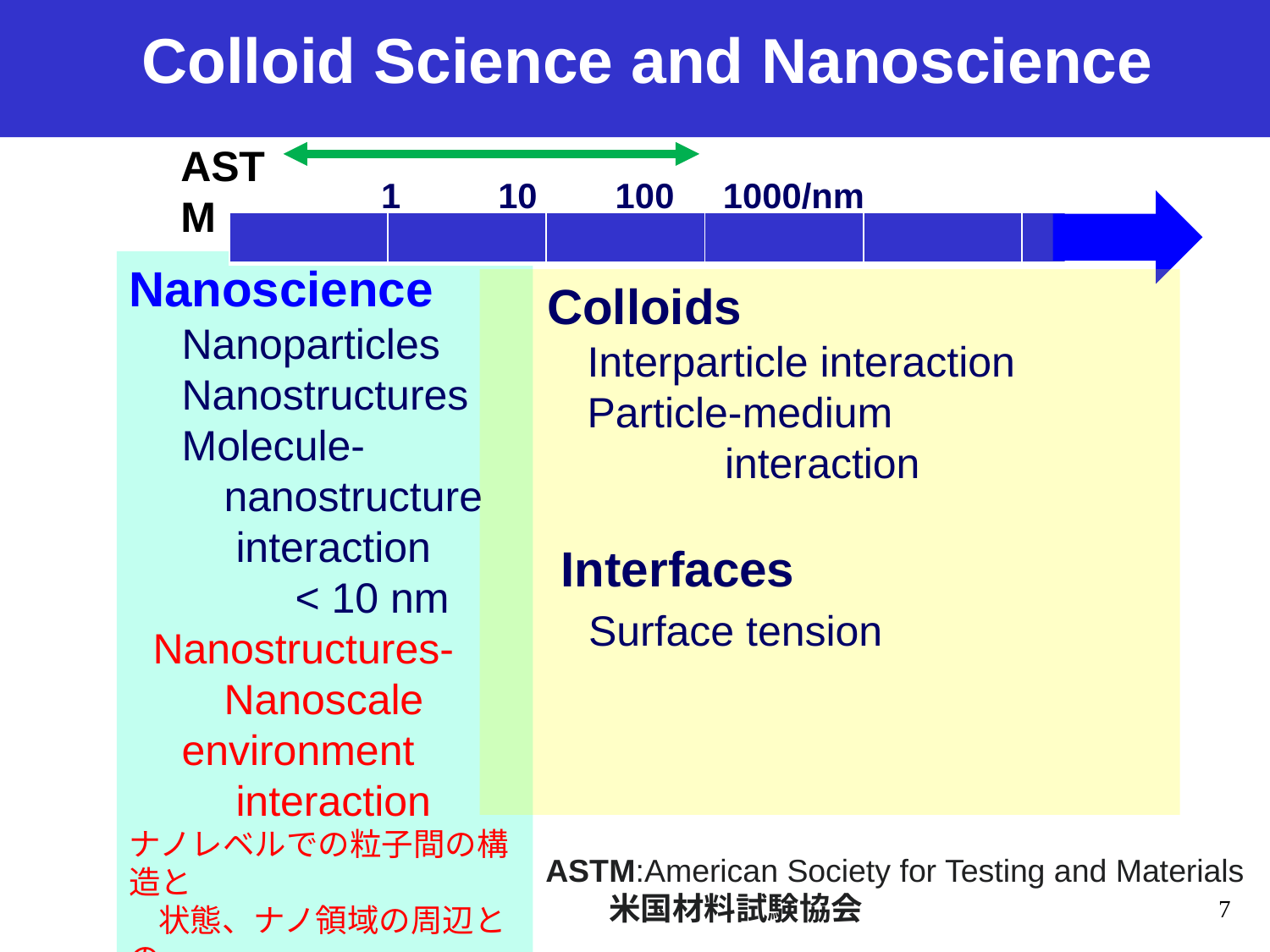

# Colloid Science and Nanoscience
ASTM
 1          10        100     1000/nm

|  |  |  |  |  |  |  |  |  |  |
| --- | --- | --- | --- | --- | --- | --- | --- | --- | --- |
Nanoscience
　Nanoparticles
　Nanostructures
　Molecule-
　　nanostructure
         interaction
              < 10 nm
  Nanostructures-
        Nanoscale
　environment
         interaction
ナノレベルでの粒子間の構造と
   状態、ナノ領域の周辺との
   相互作用とを重視
    Colloids
        Interparticle interaction
        Particle-medium
　　　          interaction

     Interfaces
       Surface tension

ASTM:American Society for Testing and Materials
　　米国材料試験協会
7